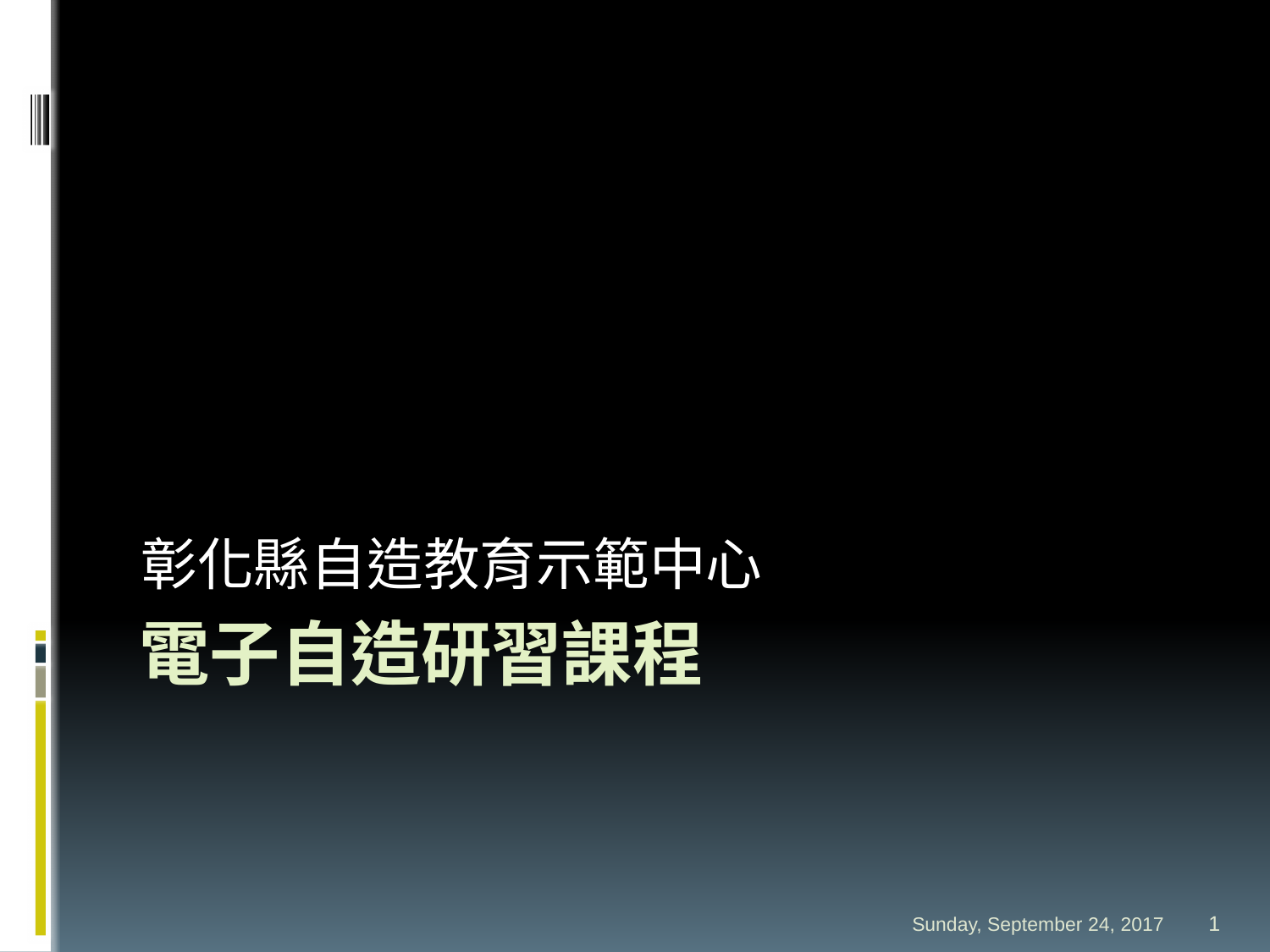

彰化縣自造教育示範中心
# 電子自造研習課程

Sunday, September 24, 2017
1